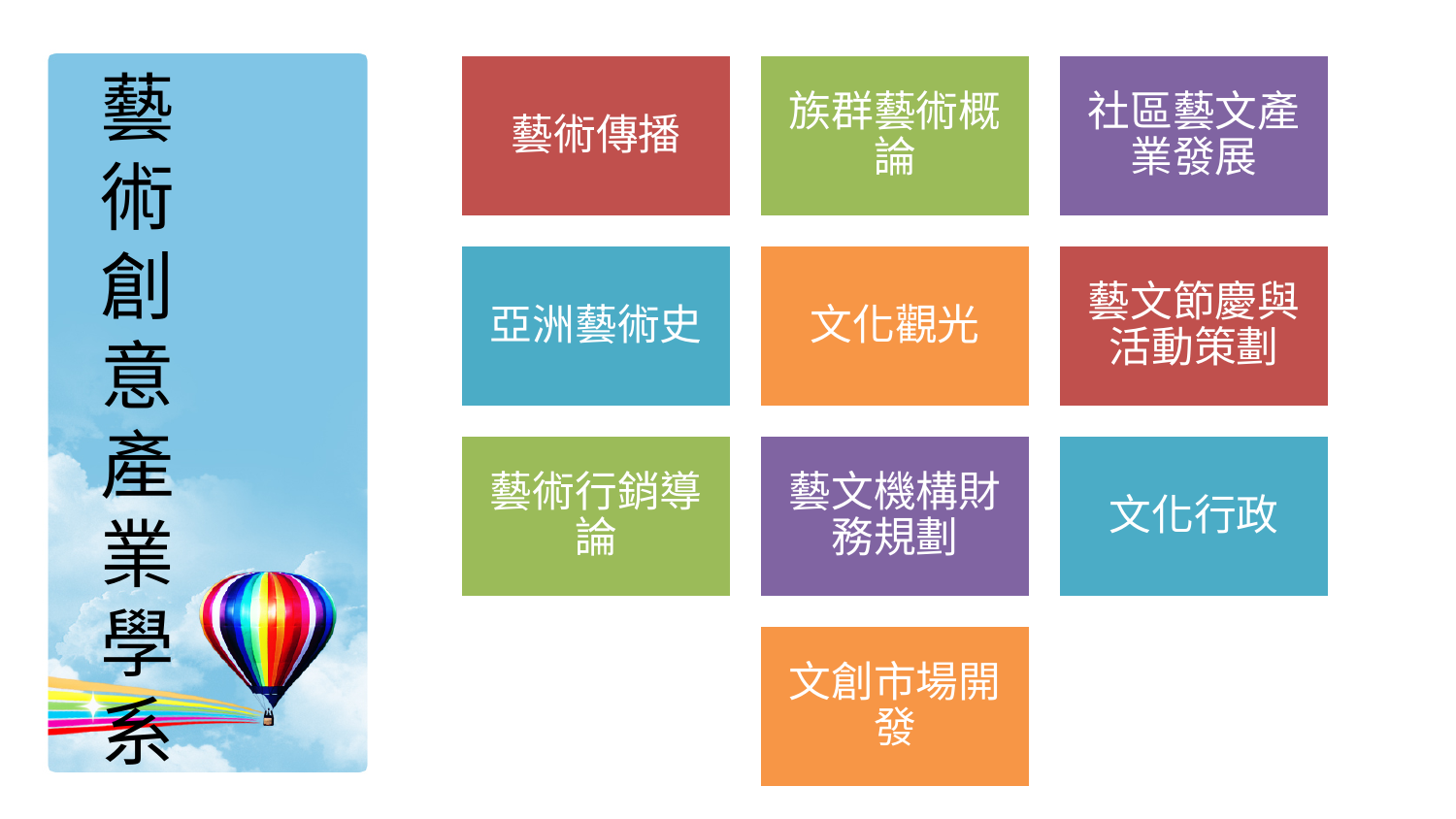

# 藝 術 創 意 產 業 學 系
藝術傳播
族群藝術概論
社區藝文產業發展
亞洲藝術史
文化觀光
藝文節慶與活動策劃
藝術行銷導論
藝文機構財務規劃
文化行政
文創市場開發